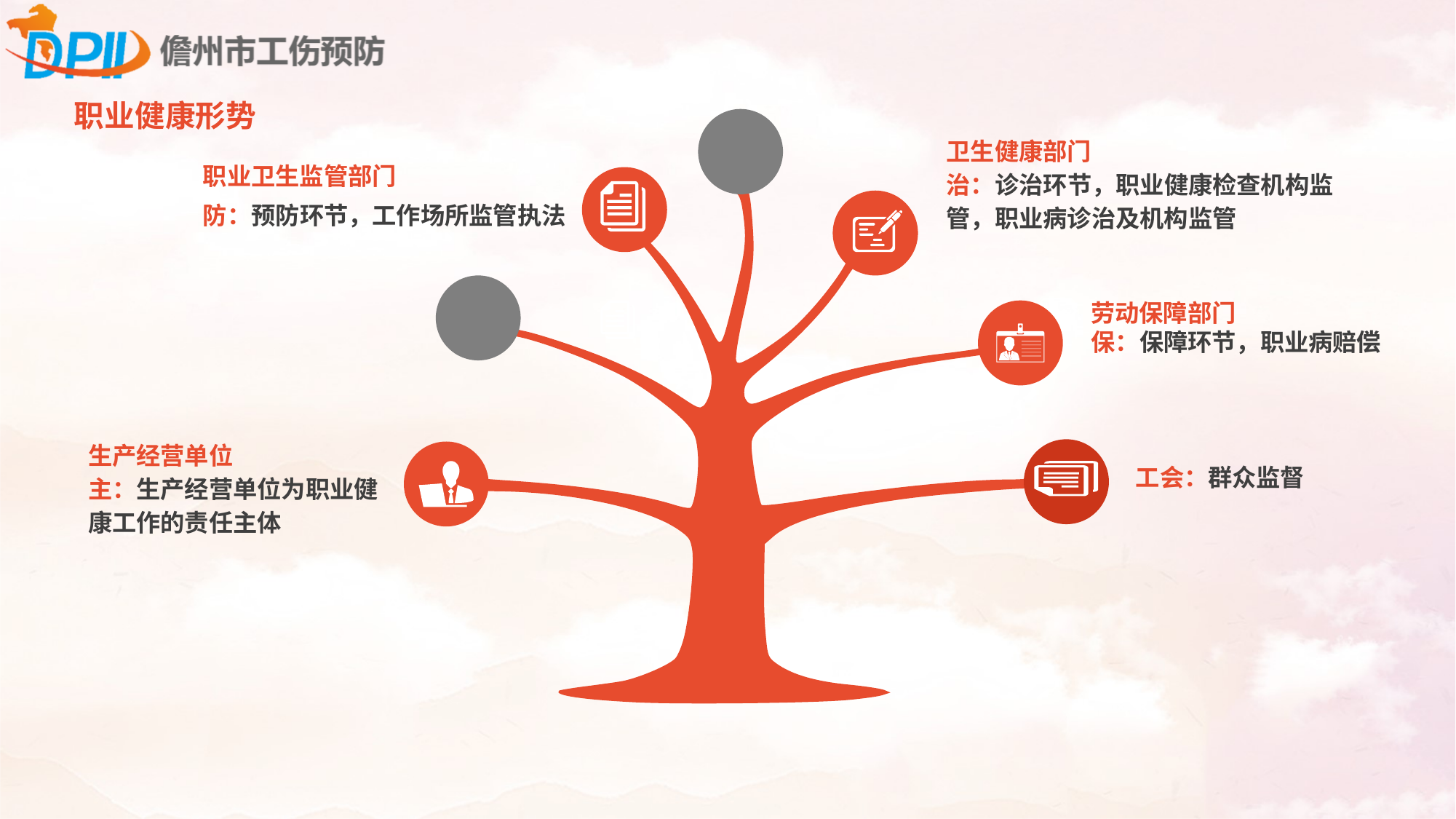

职业健康形势

卫生健康部门
治：诊治环节，职业健康检查机构监管，职业病诊治及机构监管
职业卫生监管部门
防：预防环节，工作场所监管执法

劳动保障部门
保：保障环节，职业病赔偿
生产经营单位
主：生产经营单位为职业健康工作的责任主体

工会：群众监督